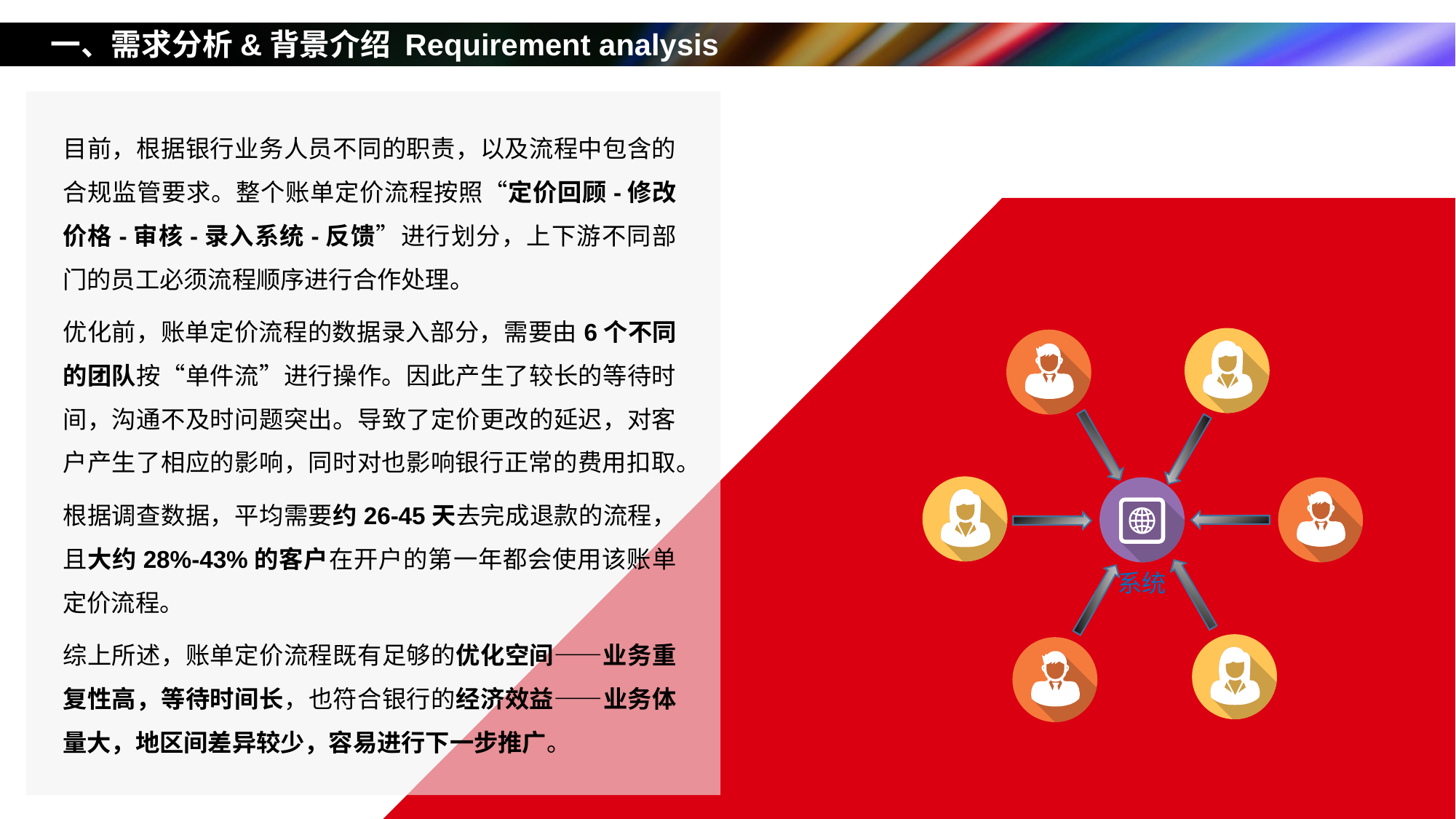

一、需求分析&背景介绍 Requirement analysis

目前，根据银行业务人员不同的职责，以及流程中包含的合规监管要求。整个账单定价流程按照“定价回顾-修改价格-审核-录入系统-反馈”进行划分，上下游不同部门的员工必须流程顺序进行合作处理。
优化前，账单定价流程的数据录入部分，需要由6个不同的团队按“单件流”进行操作。因此产生了较长的等待时间，沟通不及时问题突出。导致了定价更改的延迟，对客户产生了相应的影响，同时对也影响银行正常的费用扣取。
根据调查数据，平均需要约26-45天去完成退款的流程，且大约28%-43%的客户在开户的第一年都会使用该账单定价流程。
综上所述，账单定价流程既有足够的优化空间——业务重复性高，等待时间长，也符合银行的经济效益——业务体量大，地区间差异较少，容易进行下一步推广。

系统